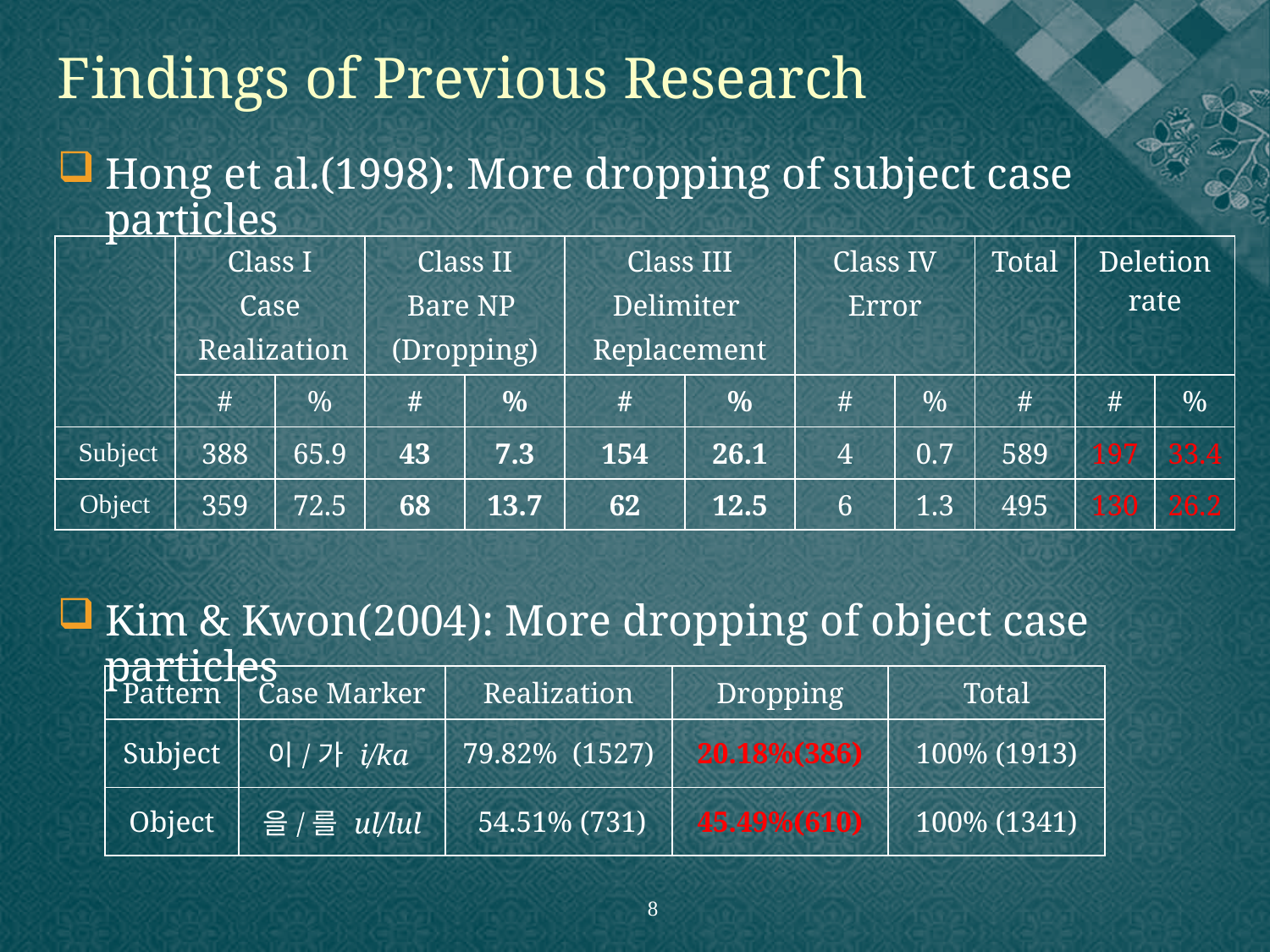

Findings of Previous Research
Hong et al.(1998): More dropping of subject case particles

Kim & Kwon(2004): More dropping of object case particles
|  | Class I Case Realization |  | Class II Bare NP (Dropping) |  | Class III Delimiter Replacement |  | Class IV Error |  | Total | Deletion rate |  |
| --- | --- | --- | --- | --- | --- | --- | --- | --- | --- | --- | --- |
|  | # | % | # | % | # | % | # | % | # | # | % |
| Subject | 388 | 65.9 | 43 | 7.3 | 154 | 26.1 | 4 | 0.7 | 589 | 197 | 33.4 |
| Object | 359 | 72.5 | 68 | 13.7 | 62 | 12.5 | 6 | 1.3 | 495 | 130 | 26.2 |
| Pattern | Case Marker | Realization | Dropping | Total |
| --- | --- | --- | --- | --- |
| Subject | 이/가 i/ka | 79.82% (1527) | 20.18%(386) | 100% (1913) |
| Object | 을/를 ul/lul | 54.51% (731) | 45.49%(610) | 100% (1341) |
8